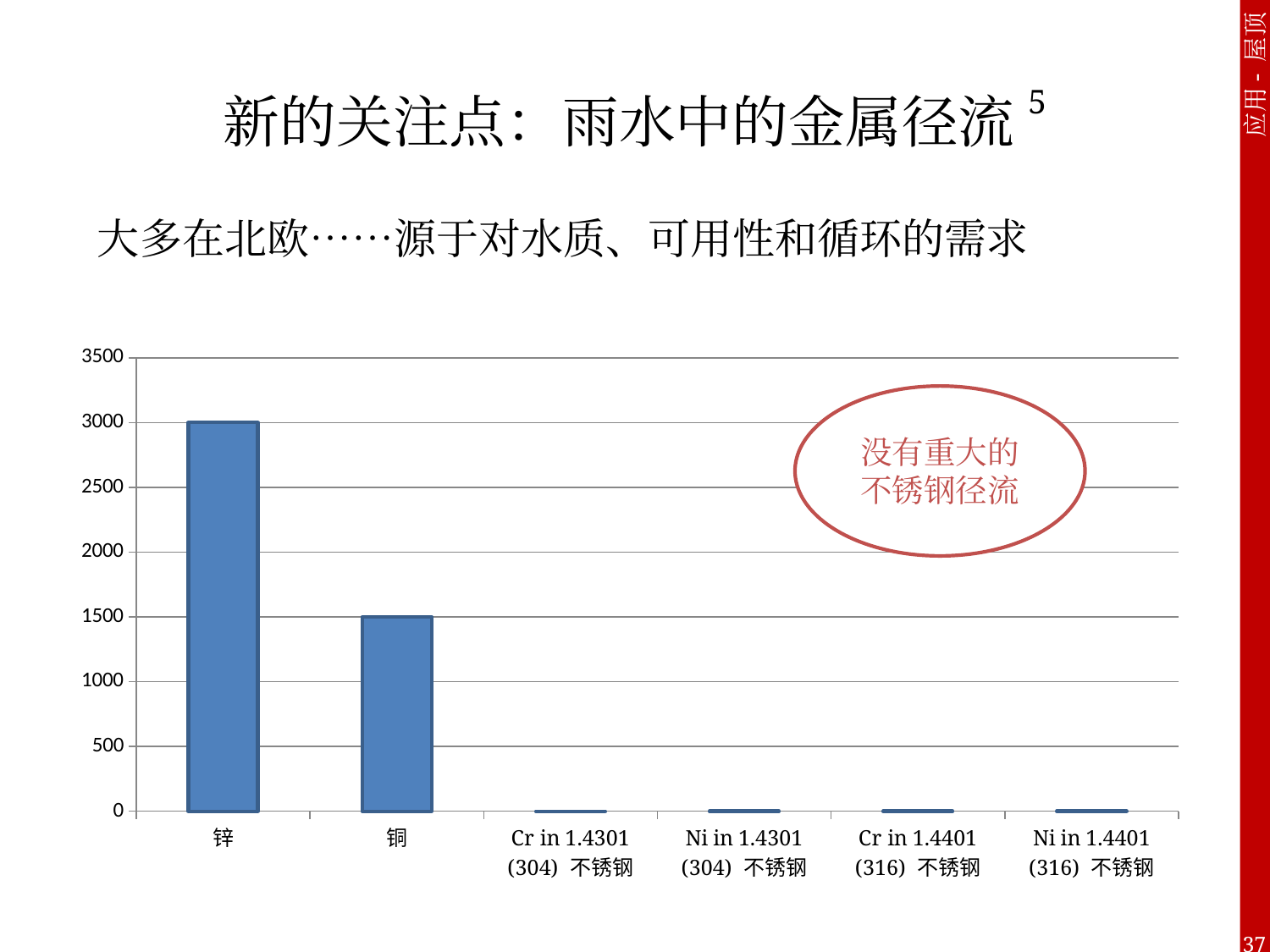

# 新的关注点：雨水中的金属径流5
大多在北欧……源于对水质、可用性和循环的需求

### Chart

| Category | Series 1 |
|---|---|
| 锌 | 3000.0 |
| 铜 | 1500.0 |
| Cr in 1.4301 (304) 不锈钢 | 0.2 |
| Ni in 1.4301 (304) 不锈钢 | 0.6 |
| Cr in 1.4401 (316) 不锈钢 | 0.4 |
| Ni in 1.4401 (316) 不锈钢 | 1.2 |
没有重大的不锈钢径流
37